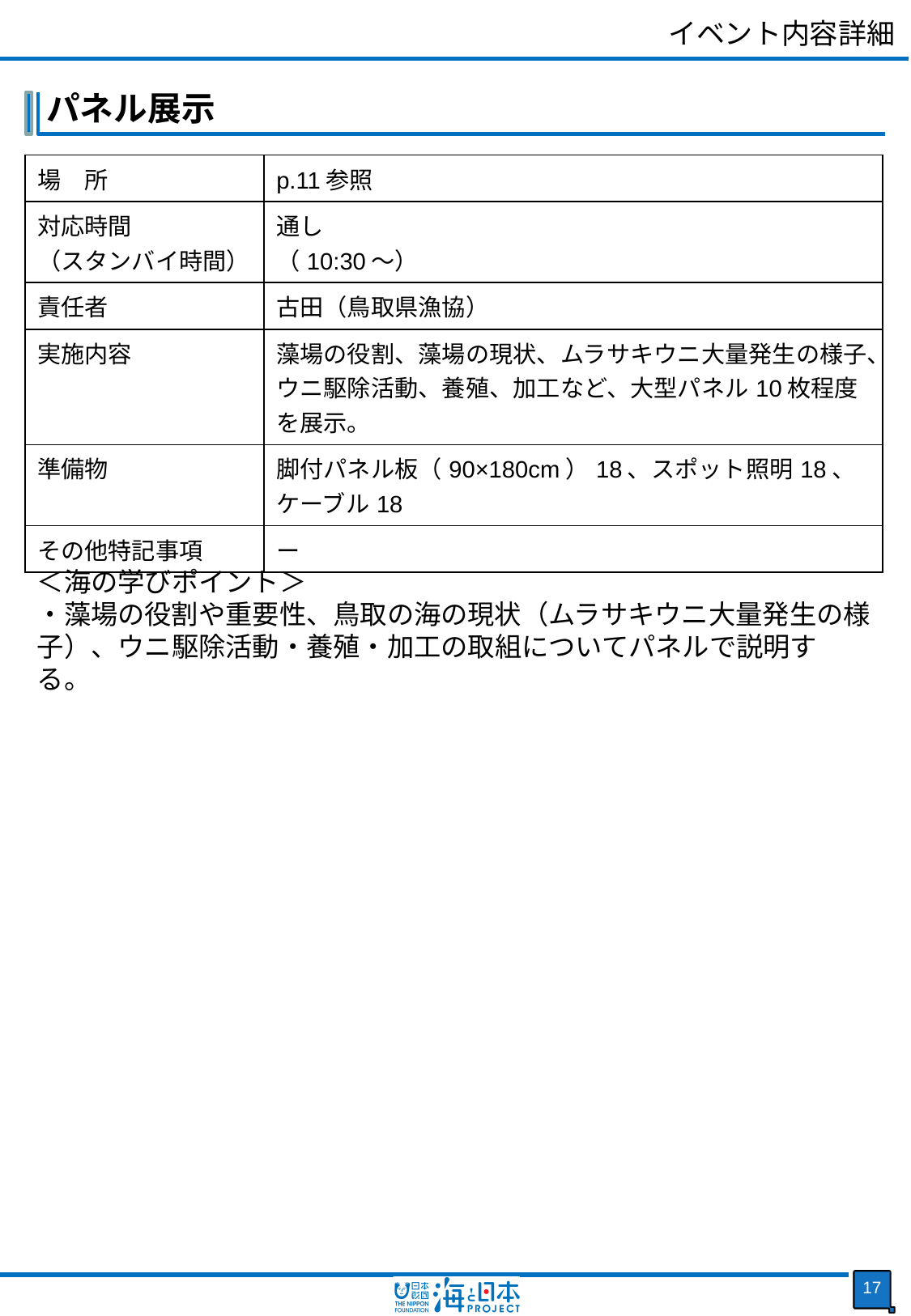

イベント内容詳細
パネル展示

| 場　所 | p.11参照 |
| --- | --- |
| 対応時間 （スタンバイ時間） | 通し （10:30～） |
| 責任者 | 古田（鳥取県漁協） |
| 実施内容 | 藻場の役割、藻場の現状、ムラサキウニ大量発生の様子、ウニ駆除活動、養殖、加工など、大型パネル10枚程度を展示。 |
| 準備物 | 脚付パネル板（90×180cm）18、スポット照明18、ケーブル18 |
| その他特記事項 | ー |
＜海の学びポイント＞
・藻場の役割や重要性、鳥取の海の現状（ムラサキウニ大量発生の様子）、ウニ駆除活動・養殖・加工の取組についてパネルで説明する。
17